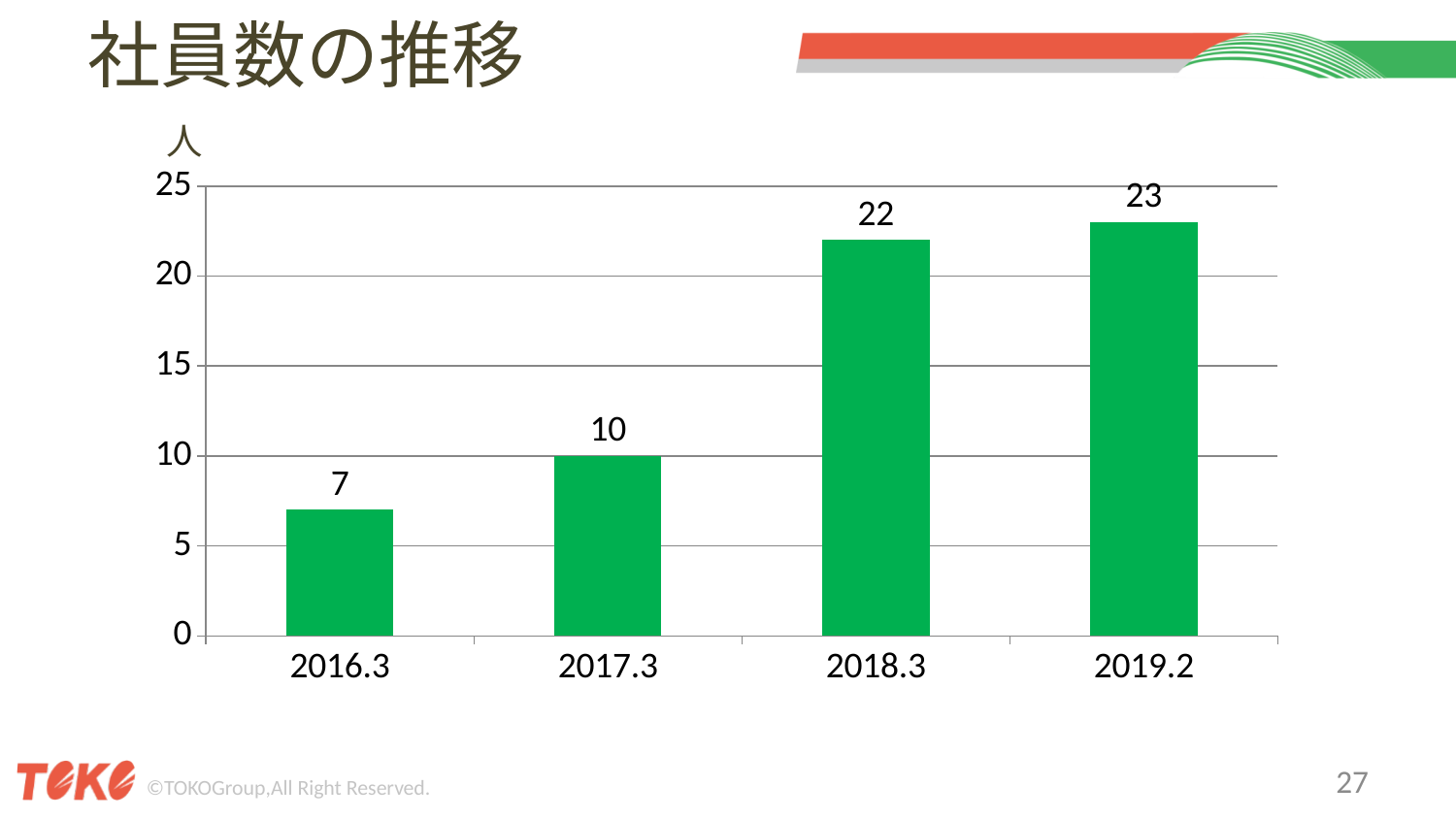

# 社員数の推移
人

### Chart

| Category | 社員数 |
|---|---|
| 2016.3 | 7.0 |
| 2017.3 | 10.0 |
| 2018.3 | 22.0 |
| 2019.2 | 23.0 |
27
©TOKOGroup,All Right Reserved.